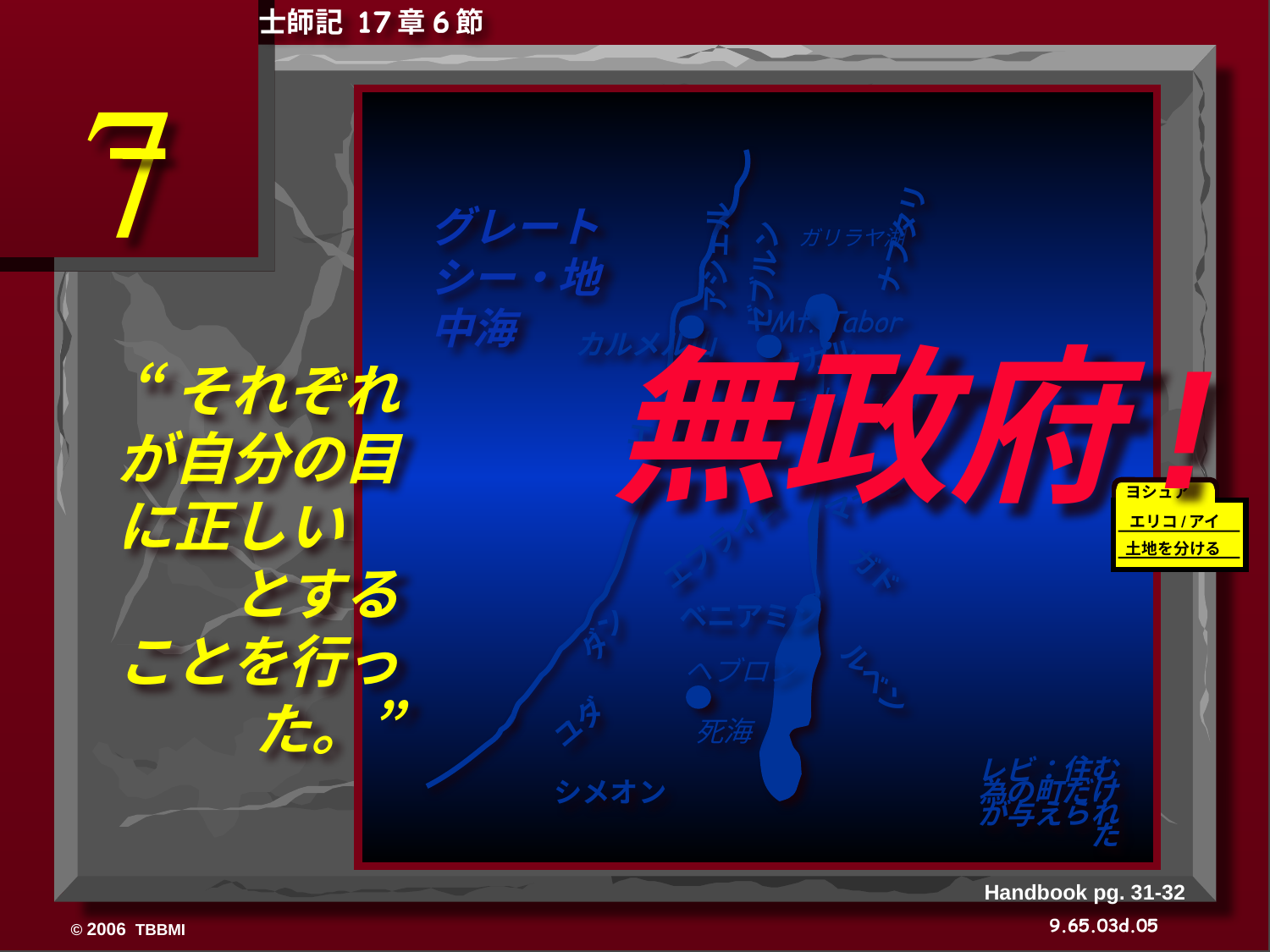

士師記 17章6節

7

ナフタリ
アシェル
グレートシー・地中海
ゼブルン
ガリラヤ湖

Mt. Tabor
　　　無政府!

カルメル山
イッサカル

“それぞれが自分の目に正しい　　　とすることを行った。”
ギルボア山

エフライム
マナセ
ヨシュア

エリコ/アイ

土地を分ける

エフライム
ダン
ベニアミン
ガド
ヘブロン
ユダ

ルベン
死海
レビ：住む為の町だけが与えられた
シメオン
Handbook pg. 31-32
05